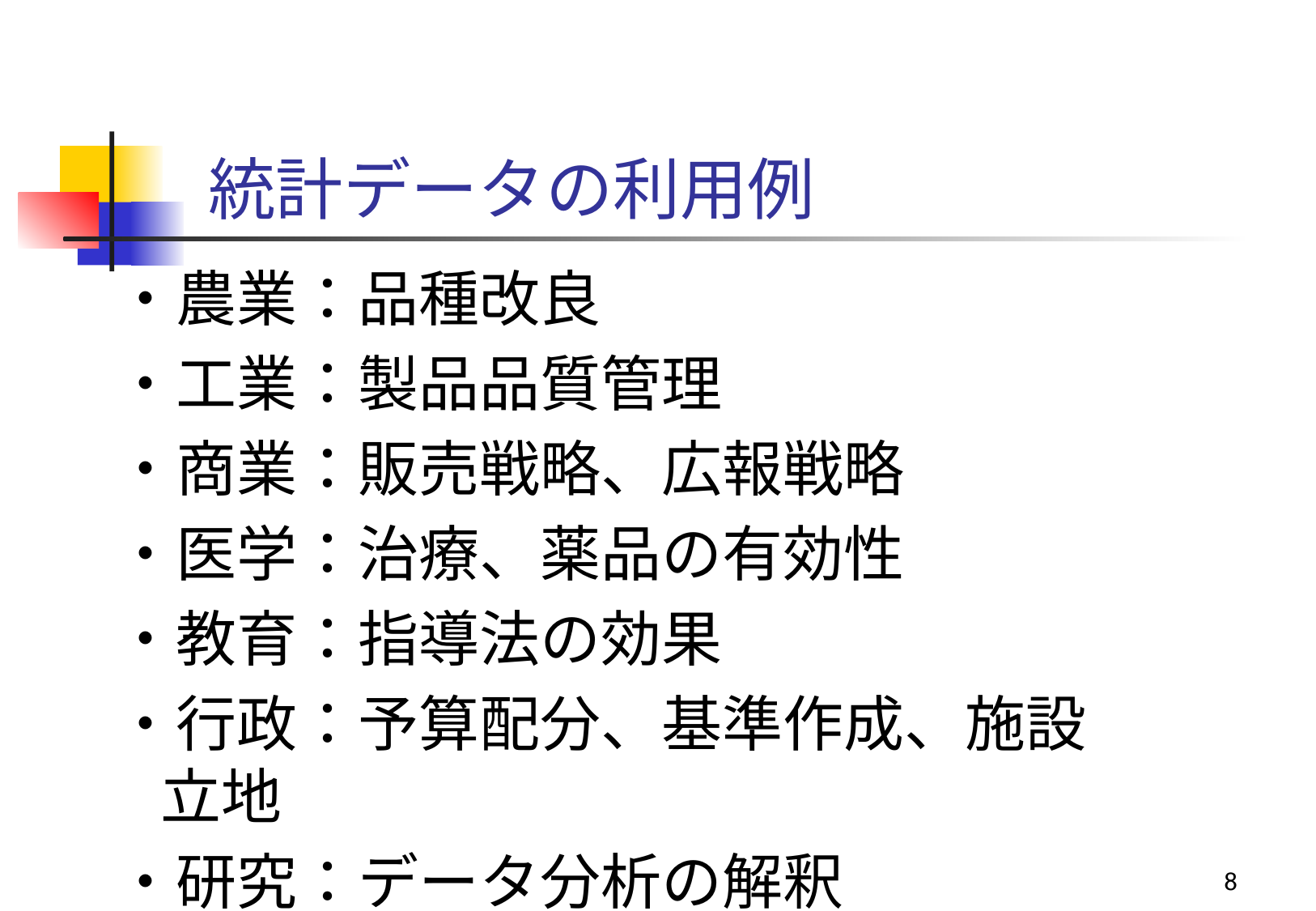

# 統計データの利用例
・農業：品種改良
・工業：製品品質管理
・商業：販売戦略、広報戦略
・医学：治療、薬品の有効性
・教育：指導法の効果
・行政：予算配分、基準作成、施設立地
・研究：データ分析の解釈
8